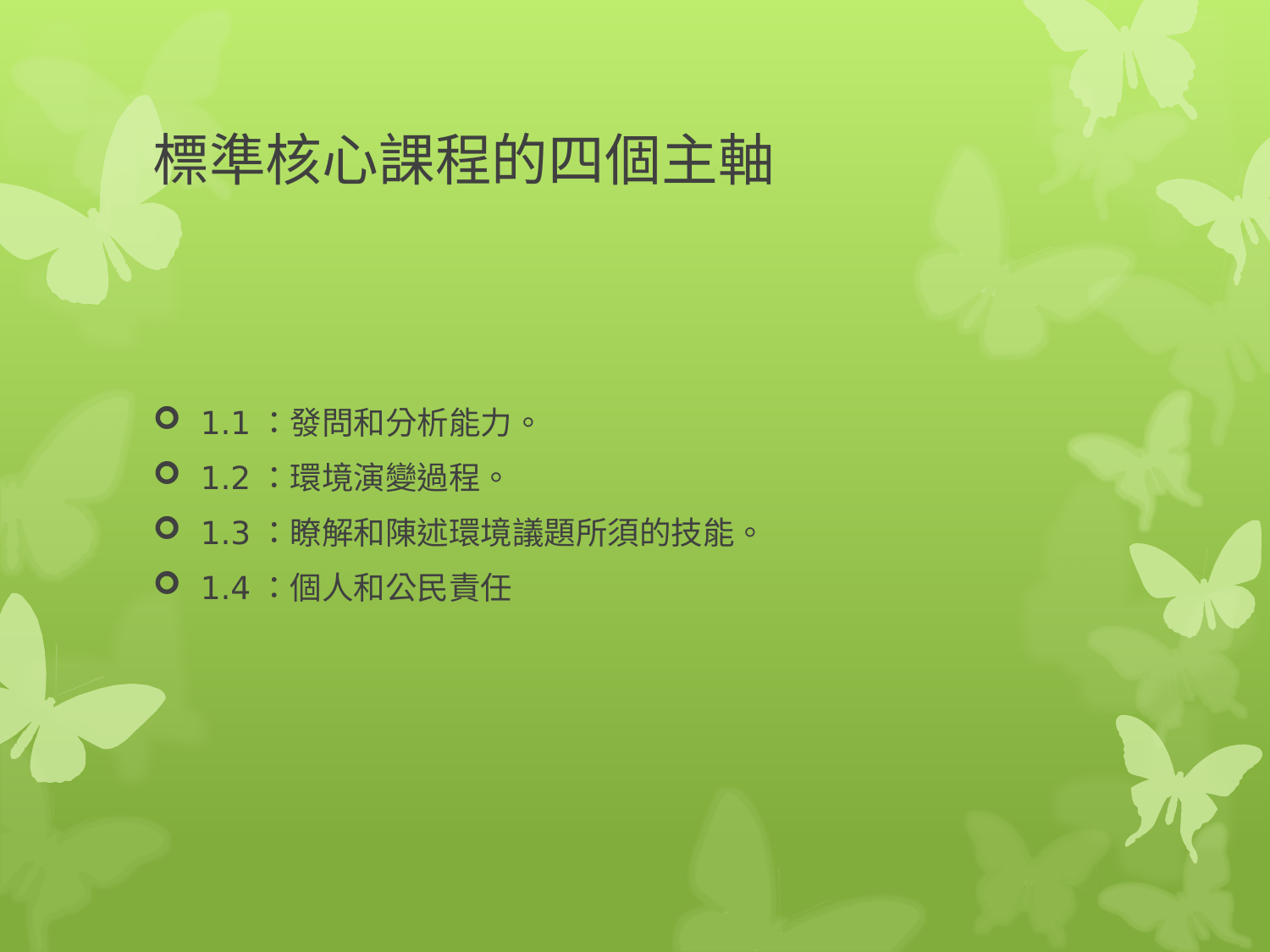

# 標準核心課程的四個主軸
1.1：發問和分析能力。
1.2：環境演變過程。
1.3：瞭解和陳述環境議題所須的技能。
1.4：個人和公民責任